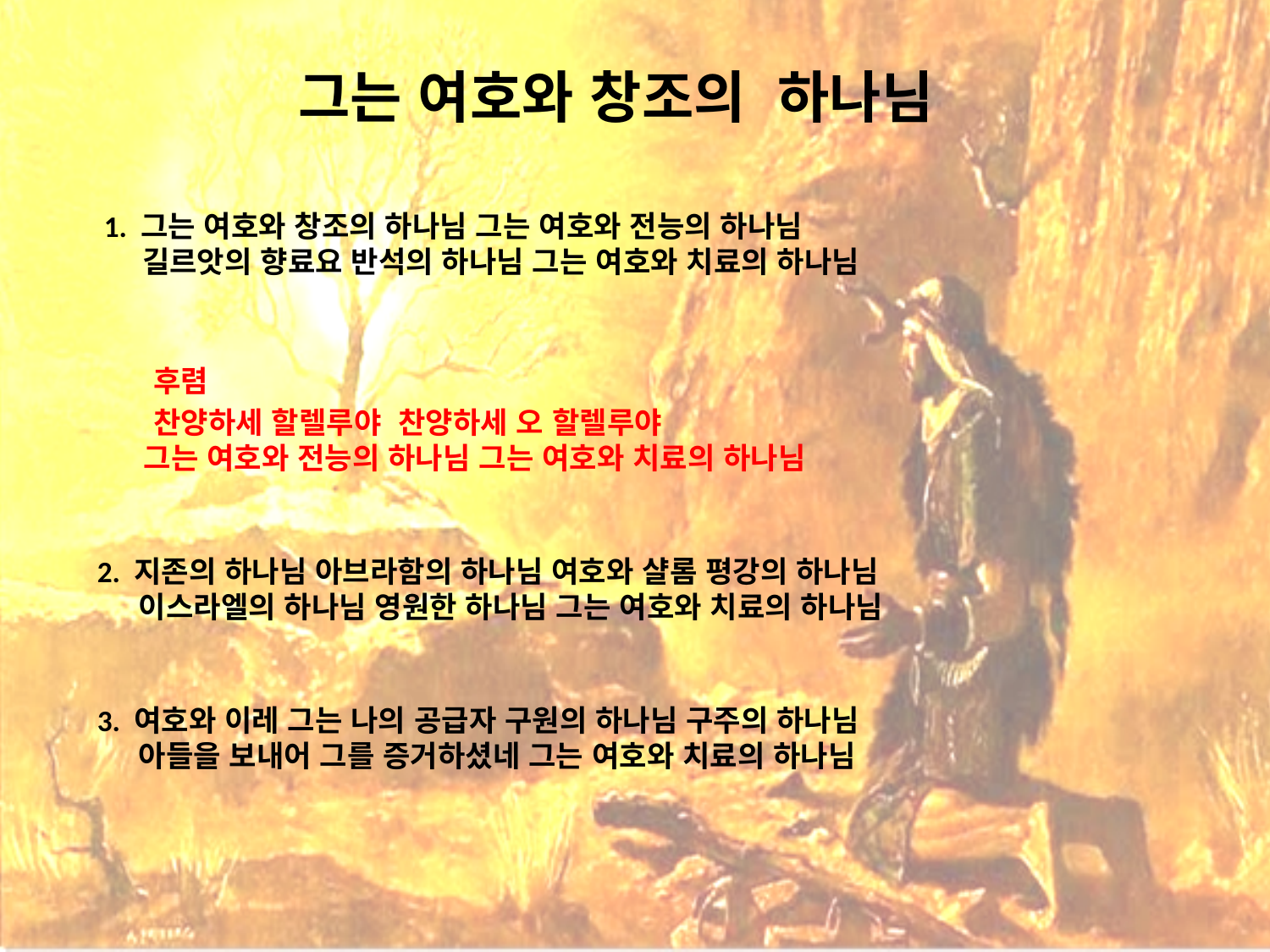

# 그는 여호와 창조의  하나님
 1. 그는 여호와 창조의 하나님 그는 여호와 전능의 하나님
    길르앗의 향료요 반석의 하나님 그는 여호와 치료의 하나님

      후렴
      찬양하세 할렐루야  찬양하세 오 할렐루야
   그는 여호와 전능의 하나님 그는 여호와 치료의 하나님
2. 지존의 하나님 아브라함의 하나님 여호와 샬롬 평강의 하나님
     이스라엘의 하나님 영원한 하나님 그는 여호와 치료의 하나님
3. 여호와 이레 그는 나의 공급자 구원의 하나님 구주의 하나님
     아들을 보내어 그를 증거하셨네 그는 여호와 치료의 하나님